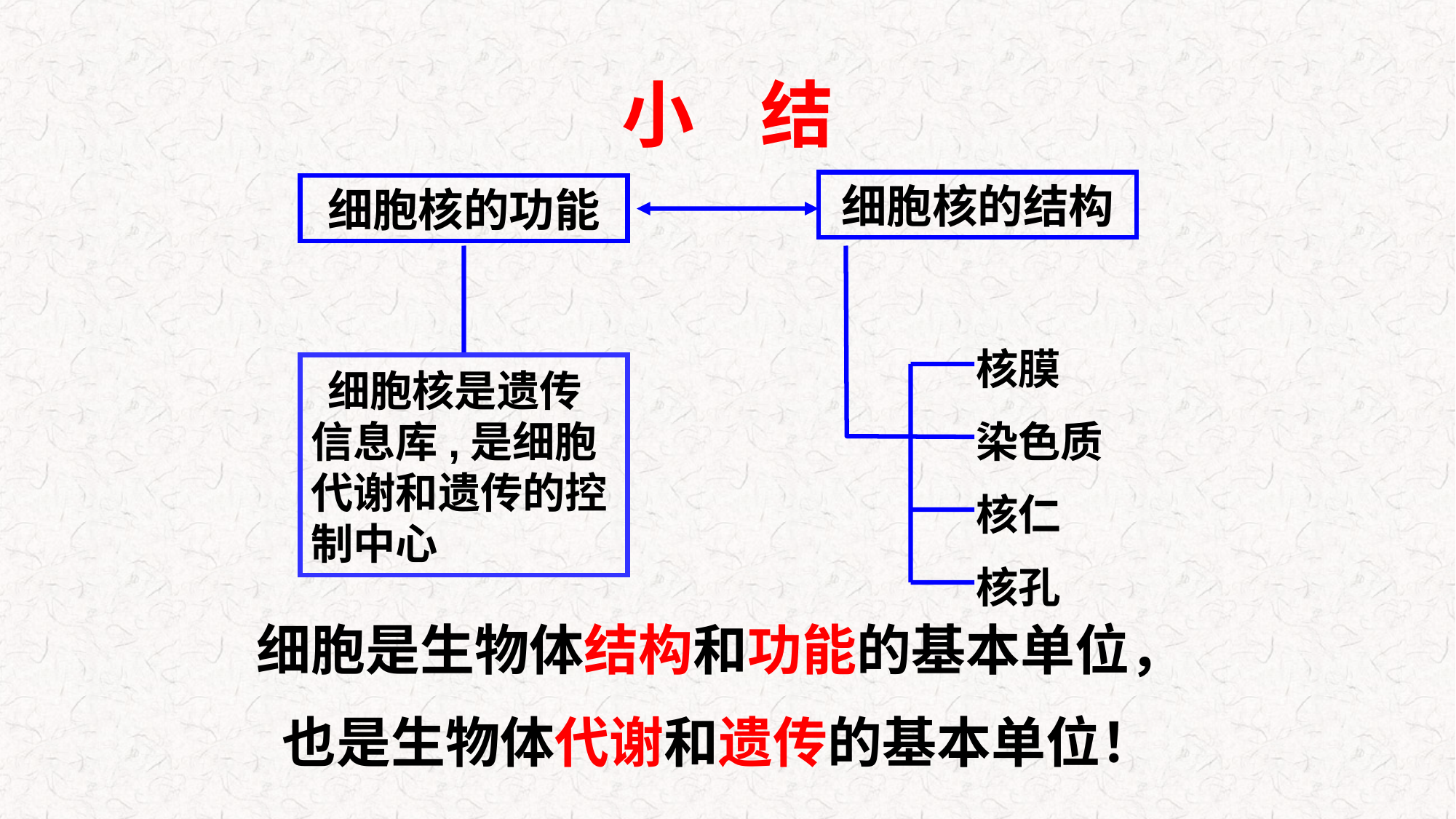

小    结
细胞核的结构

细胞核的功能

 细胞核是遗传信息库,是细胞代谢和遗传的控制中心

核膜

染色质
核仁

核孔

细胞是生物体结构和功能的基本单位，
 也是生物体代谢和遗传的基本单位！